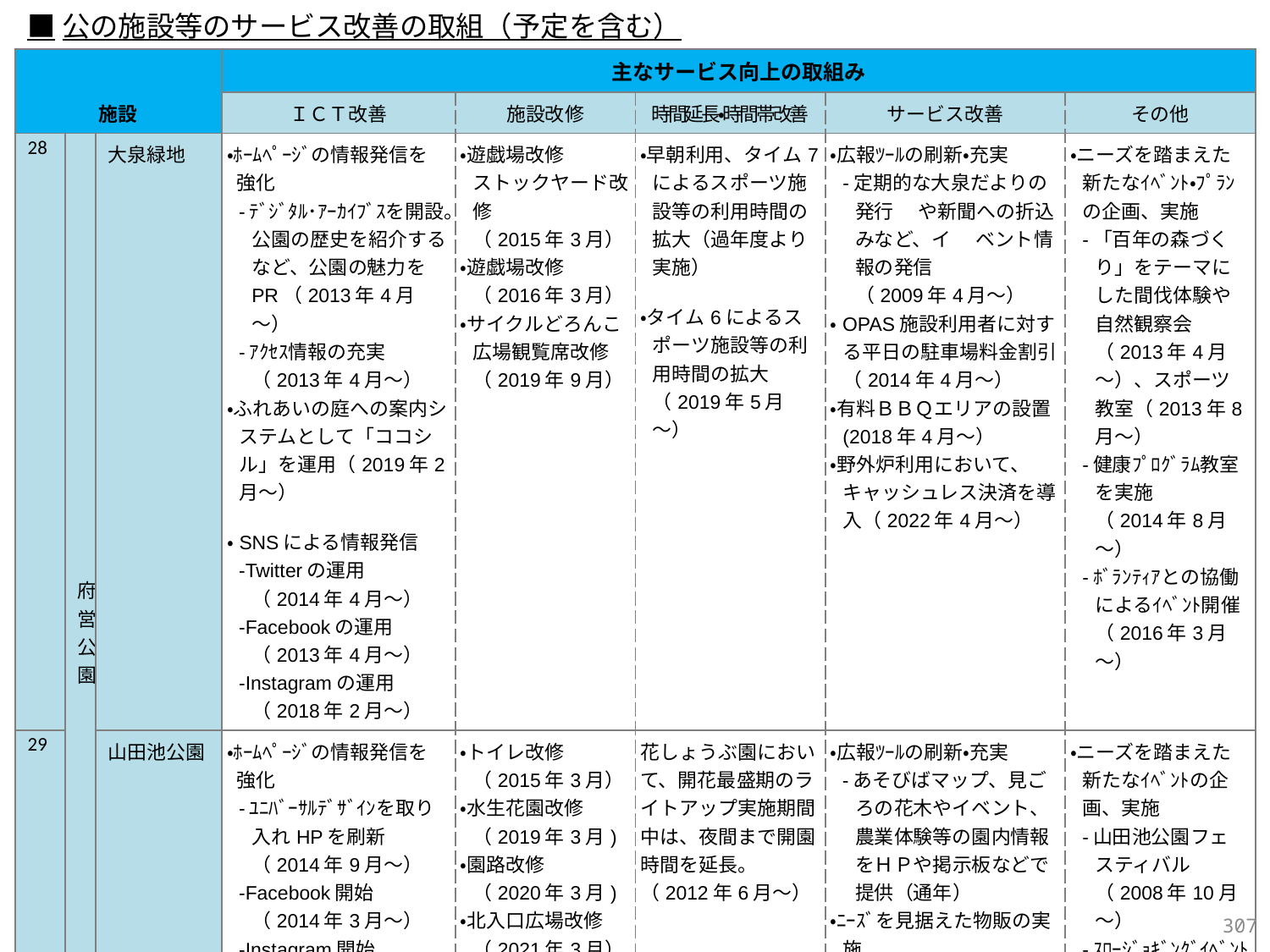

■公の施設等のサービス改善の取組（予定を含む）
| 施設 |  |  | 主なサービス向上の取組み |  |  |  |  |
| --- | --- | --- | --- | --- | --- | --- | --- |
|  |  |  | ＩＣＴ改善 | 施設改修 | 時間延長・時間帯改善 | サービス改善 | その他 |
| 28 | 府営公園 | 大泉緑地 | ・ﾎｰﾑﾍﾟｰｼﾞの情報発信を 強化 -ﾃﾞｼﾞﾀﾙ･ｱｰｶｲﾌﾞｽを開設。公園の歴史を紹介するなど、公園の魅力をPR（2013年4月～） -ｱｸｾｽ情報の充実 （2013年4月～） ・ふれあいの庭への案内システムとして「ココシル」を運用（2019年2月～） ・SNSによる情報発信 -Twitterの運用 （2014年4月～） -Facebookの運用 （2013年4月～） -Instagramの運用 （2018年2月～） | ・遊戯場改修 ストックヤード改修 （2015年3月） ・遊戯場改修 （2016年3月） ・サイクルどろんこ広場観覧席改修（2019年9月） | ・早朝利用、タイム7によるスポーツ施設等の利用時間の拡大（過年度より実施） ・タイム6によるスポーツ施設等の利用時間の拡大 （2019年5月～） | ・広報ﾂｰﾙの刷新・充実 -定期的な大泉だよりの発行　 や新聞への折込みなど、イ　 ベント情報の発信 （2009年4月～） ・OPAS施設利用者に対する平日の駐車場料金割引 （2014年4月～） ・有料ＢＢＱエリアの設置 (2018年4月～） ・野外炉利用において、キャッシュレス決済を導入（2022年4月～） | ・ニーズを踏まえた 新たなｲﾍﾞﾝﾄ・ﾌﾟﾗﾝの企画、実施 -「百年の森づくり」をテーマにした間伐体験や自然観察会（2013年4月～）、スポーツ教室（2013年8月～） -健康ﾌﾟﾛｸﾞﾗﾑ教室を実施 （2014年8月～） -ﾎﾞﾗﾝﾃｨｱとの協働によるｲﾍﾞﾝﾄ開催（2016年3月～） |
| 29 |  | 山田池公園 | ・ﾎｰﾑﾍﾟｰｼﾞの情報発信を 強化 -ﾕﾆﾊﾞｰｻﾙﾃﾞｻﾞｲﾝを取り入れHPを刷新 （2014年9月～） -Facebook開始 （2014年3月～） -Instagram開始 （2021年5月～） | ・トイレ改修 （2015年3月） ・水生花園改修（2019年3月) ・園路改修 （2020年3月) ・北入口広場改修（2021年3月） | 花しょうぶ園において、開花最盛期のライトアップ実施期間中は、夜間まで開園時間を延長。（2012年6月～） | ・広報ﾂｰﾙの刷新・充実 -あそびばマップ、見ごろの花木やイベント、農業体験等の園内情報をＨＰや掲示板などで提供（通年） ・ﾆｰｽﾞを見据えた物販の実施 -土・日・祝日やイベント時に売店の営業を実施（随時） ・有料ＢＢＱエリアの設置 (2018年9月～） | ・ニーズを踏まえた 新たなｲﾍﾞﾝﾄの企 画、実施 -山田池公園フェ スティバル （2008年10月～） -ｽﾛｰｼﾞｮｷﾞﾝｸﾞｲﾍﾞﾝﾄの開催 （2013年11月～） |
307